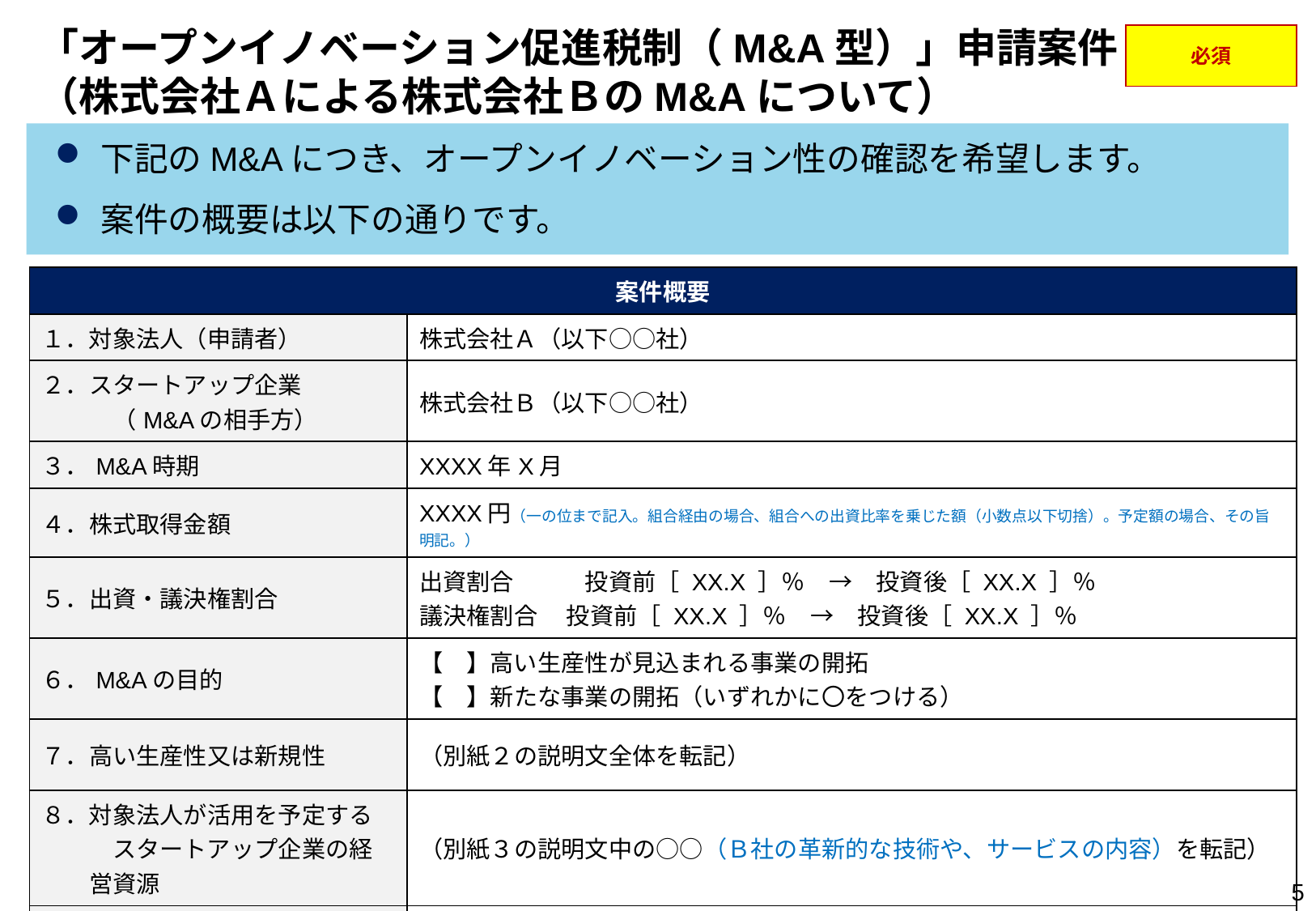

# 「オープンイノベーション促進税制（M&A型）」申請案件 （株式会社Ａによる株式会社ＢのM&Aについて）
必須
下記のM&Aにつき、オープンイノベーション性の確認を希望します。
案件の概要は以下の通りです。
| 案件概要 |  |
| --- | --- |
| １．対象法人（申請者） | 株式会社Ａ（以下○○社） |
| ２．スタートアップ企業 　　　（M&Aの相手方） | 株式会社Ｂ（以下○○社） |
| ３．M&A時期 | XXXX年X月 |
| ４．株式取得金額 | XXXX円（一の位まで記入。組合経由の場合、組合への出資比率を乗じた額（小数点以下切捨）。予定額の場合、その旨明記。） |
| ５．出資・議決権割合 | 出資割合　　　投資前［ XX.X ］％　→　投資後［ XX.X ］％ 議決権割合　 投資前［ XX.X ］％　→　投資後［ XX.X ］％ |
| ６．M&Aの目的 | 【　】高い生産性が見込まれる事業の開拓 【　】新たな事業の開拓（いずれかに〇をつける） |
| ７．高い生産性又は新規性 | （別紙２の説明文全体を転記） |
| ８．対象法人が活用を予定する 　　　スタートアップ企業の経営資源 | （別紙３の説明文中の○○（Ｂ社の革新的な技術や、サービスの内容）を転記） |
| ９．対象法人が提供を予定する 　　　対象法人の経営資源 | （別紙４の説明文中の○○（Ａ社による資金以外の経営資源の提供）を転記） |
5